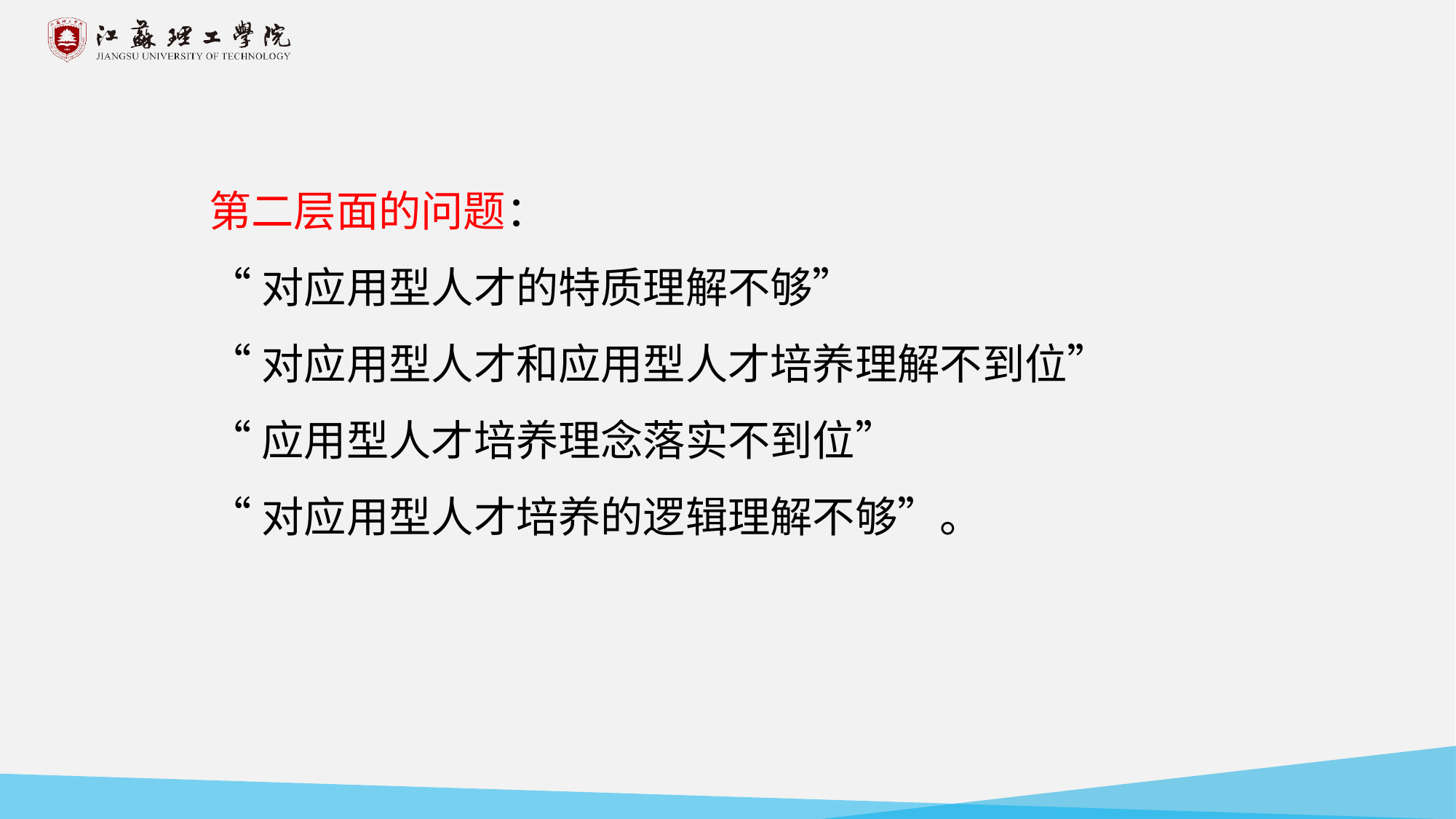

第二层面的问题：
“对应用型人才的特质理解不够”
“对应用型人才和应用型人才培养理解不到位”
“应用型人才培养理念落实不到位”
“对应用型人才培养的逻辑理解不够”。